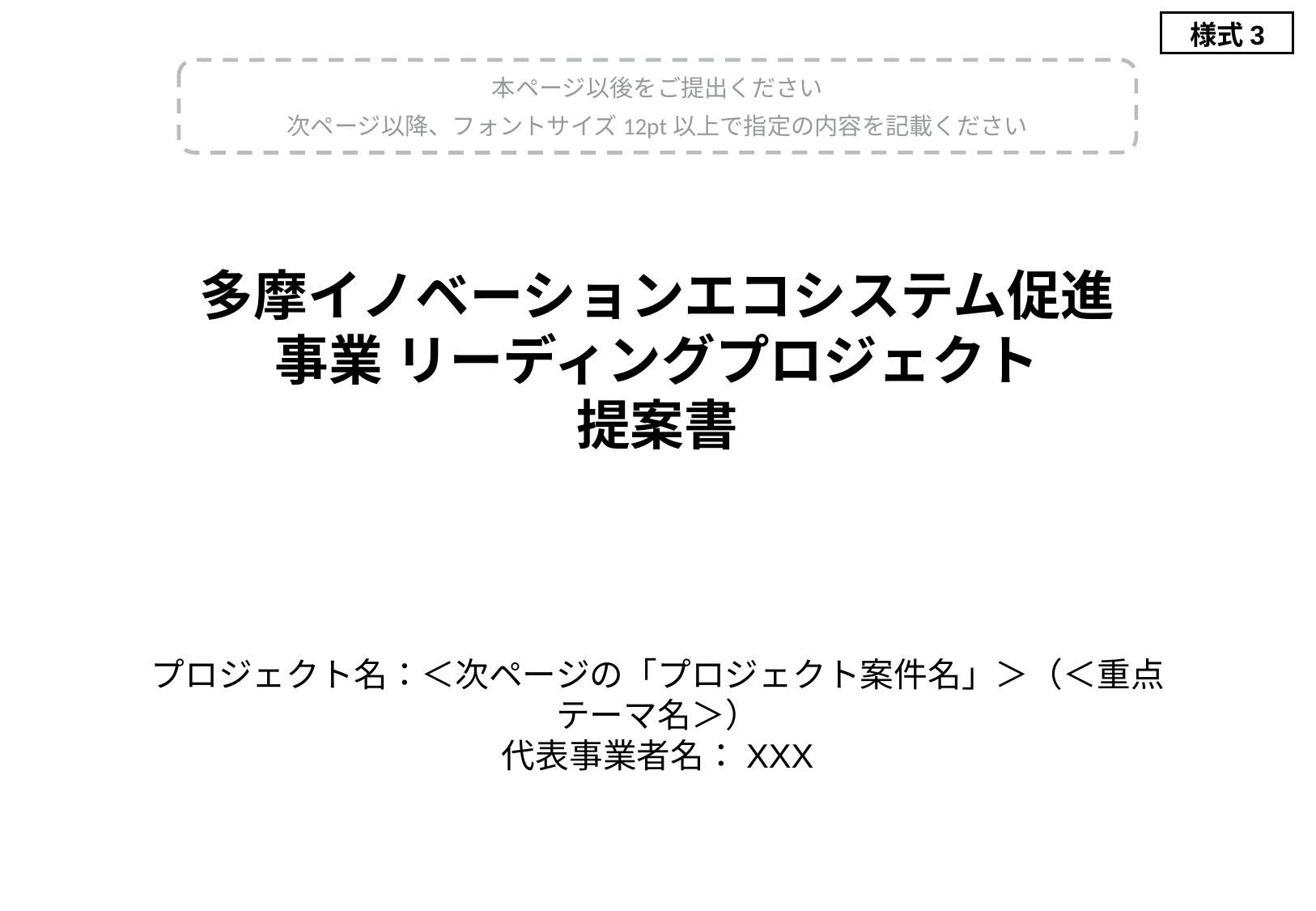

様式3
本ページ以後をご提出ください
次ページ以降、フォントサイズ12pt以上で指定の内容を記載ください
# 多摩イノベーションエコシステム促進事業 リーディングプロジェクト 提案書
プロジェクト名：＜次ページの「プロジェクト案件名」＞（＜重点テーマ名＞）
代表事業者名：XXX